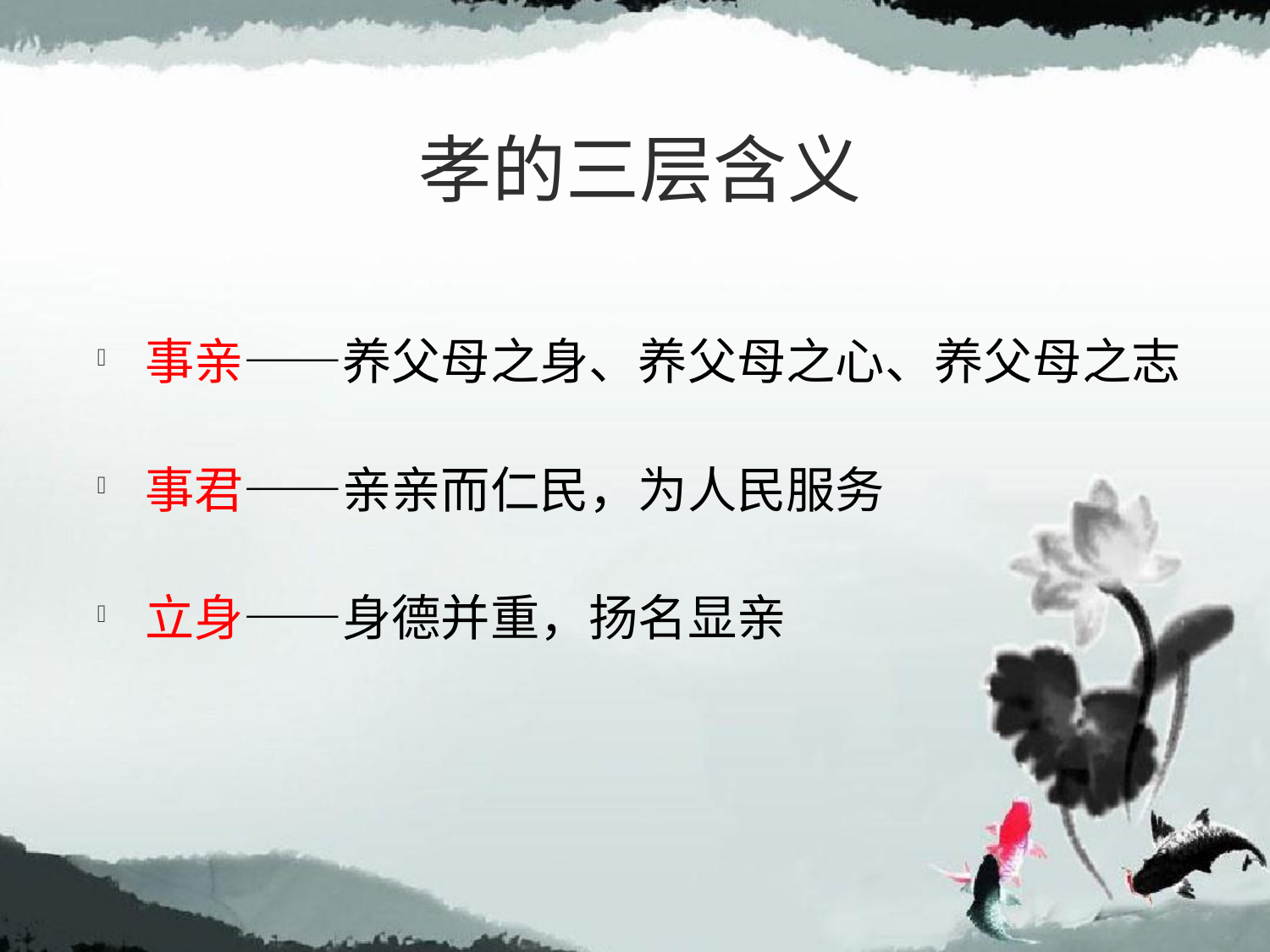

孝的三层含义

事亲——养父母之身、养父母之心、养父母之志
事君——亲亲而仁民，为人民服务
立身——身德并重，扬名显亲